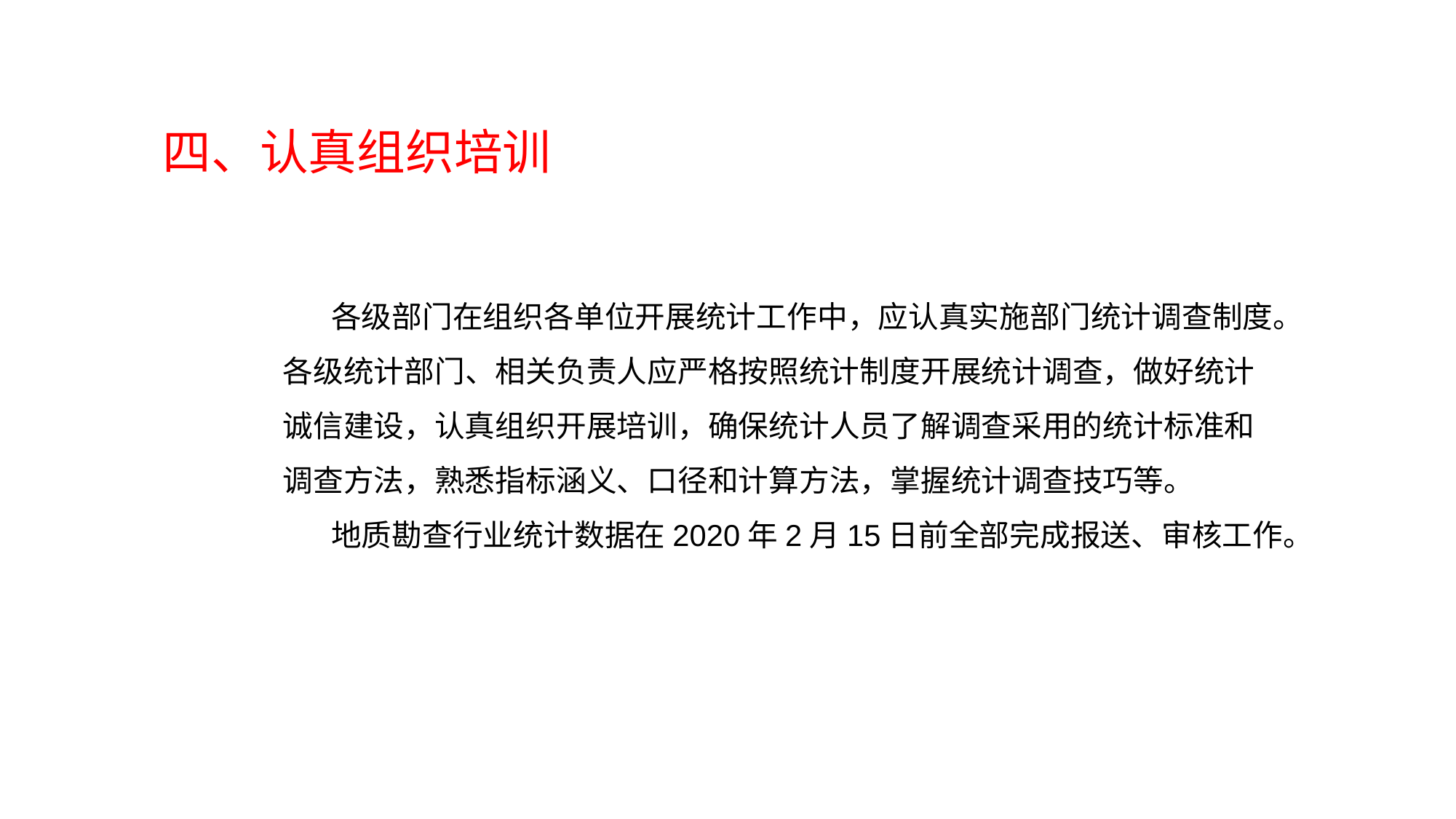

四、认真组织培训
各级部门在组织各单位开展统计工作中，应认真实施部门统计调查制度。各级统计部门、相关负责人应严格按照统计制度开展统计调查，做好统计诚信建设，认真组织开展培训，确保统计人员了解调查采用的统计标准和调查方法，熟悉指标涵义、口径和计算方法，掌握统计调查技巧等。
地质勘查行业统计数据在2020年2月15日前全部完成报送、审核工作。